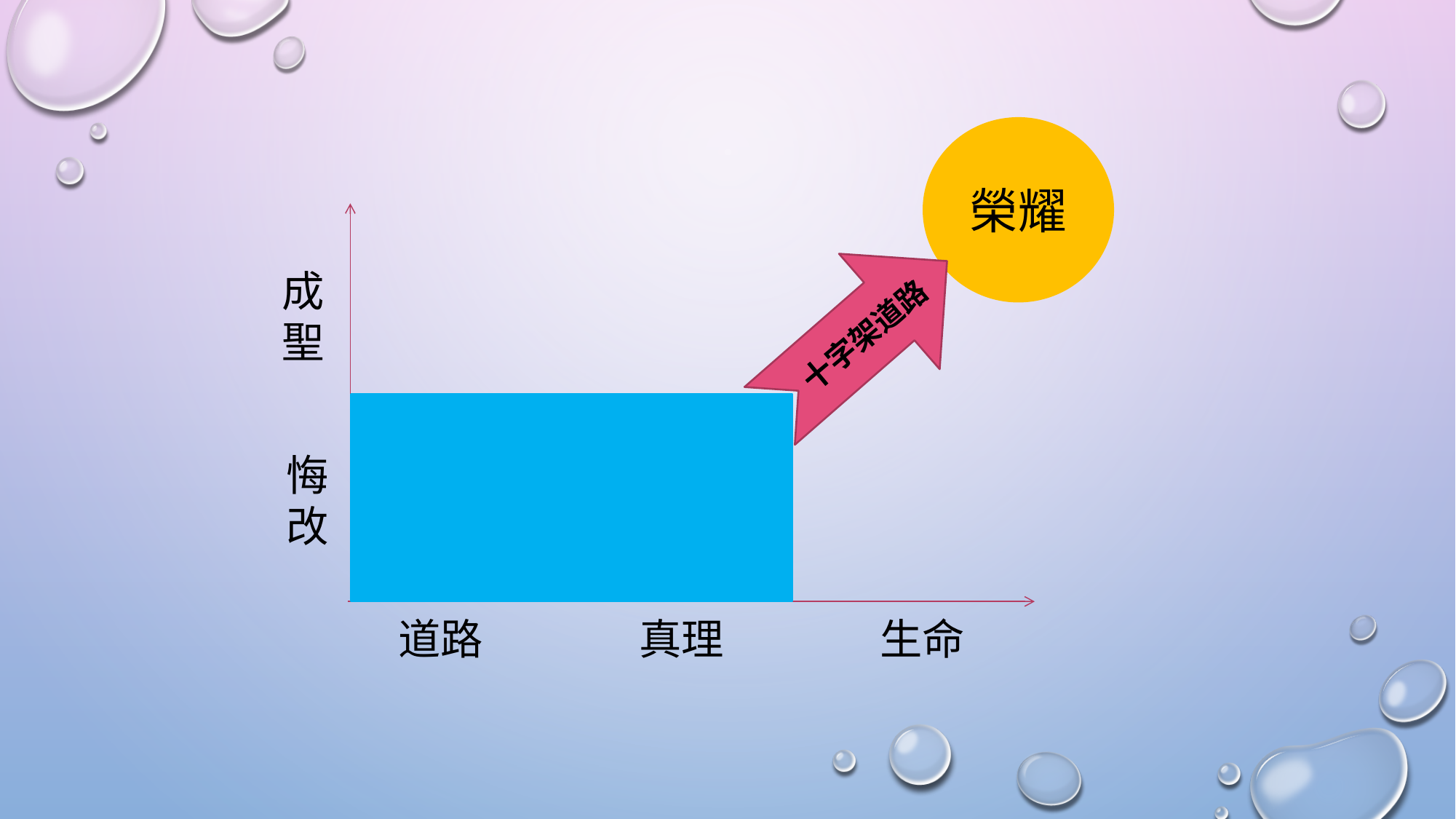

榮耀
成聖

悔改
道路
真理
生命

十字架道路